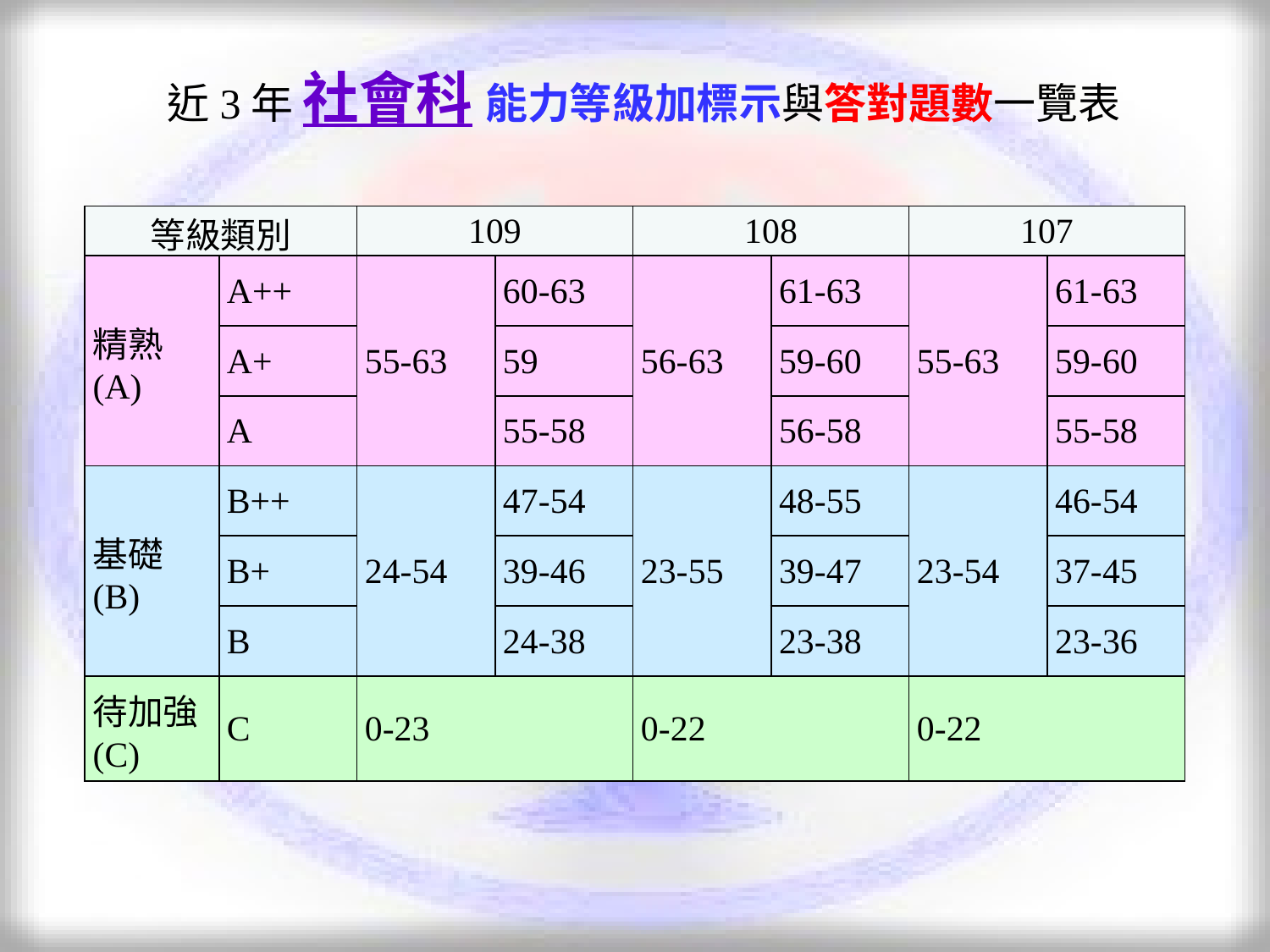

近3年 社會科 能力等級加標示與答對題數一覽表
| 等級類別 |  | 109 |  | 108 |  | 107 |  |
| --- | --- | --- | --- | --- | --- | --- | --- |
| 精熟 (A) | A++ | 55-63 | 60-63 | 56-63 | 61-63 | 55-63 | 61-63 |
|  | A+ |  | 59 |  | 59-60 |  | 59-60 |
|  | A |  | 55-58 |  | 56-58 |  | 55-58 |
| 基礎 (B) | B++ | 24-54 | 47-54 | 23-55 | 48-55 | 23-54 | 46-54 |
|  | B+ |  | 39-46 |  | 39-47 |  | 37-45 |
|  | B |  | 24-38 |  | 23-38 |  | 23-36 |
| 待加強 (C) | C | 0-23 |  | 0-22 |  | 0-22 |  |